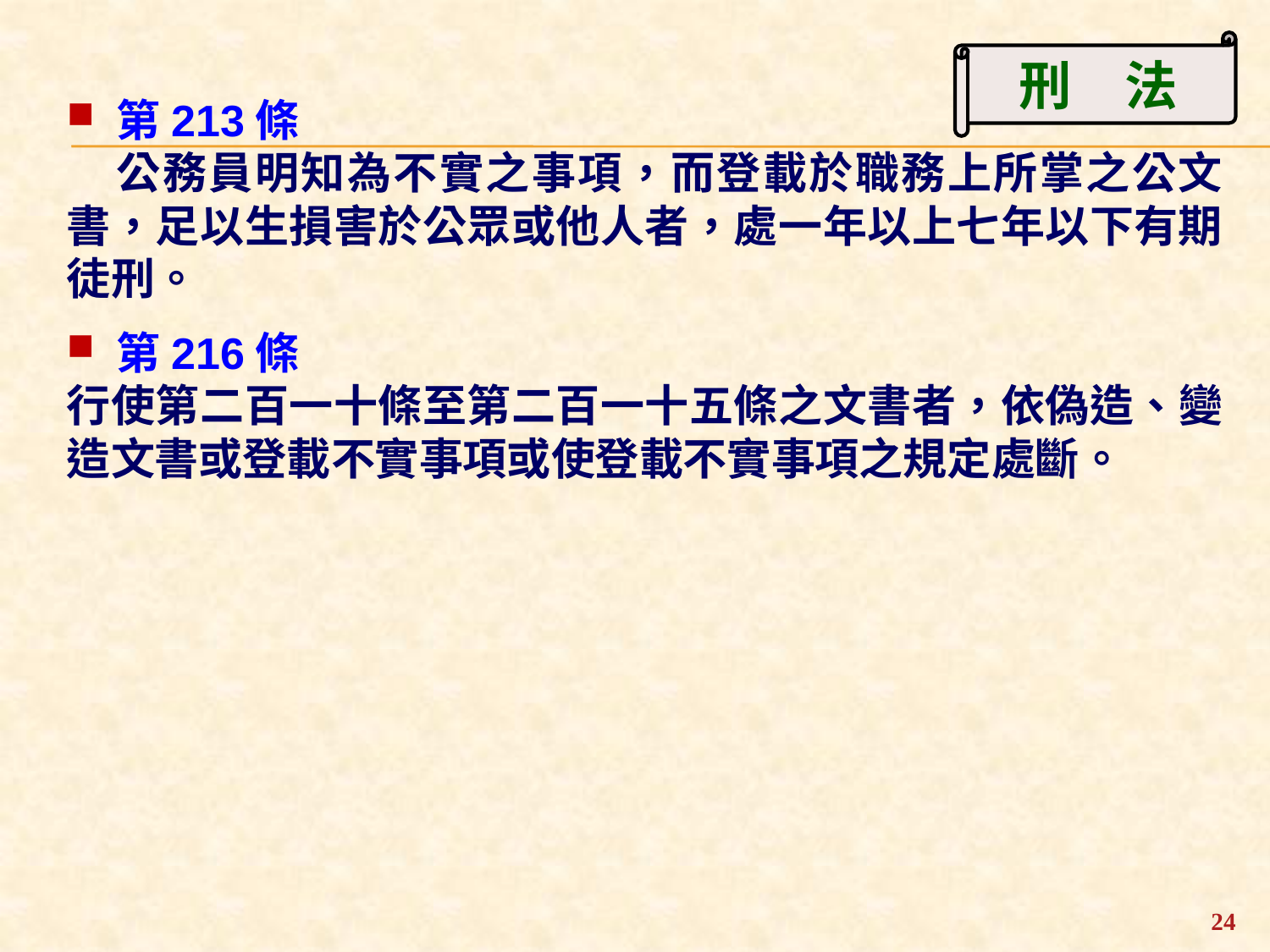

刑　法
第213條
公務員明知為不實之事項，而登載於職務上所掌之公文書，足以生損害於公眾或他人者，處一年以上七年以下有期徒刑。
第216條
行使第二百一十條至第二百一十五條之文書者，依偽造、變造文書或登載不實事項或使登載不實事項之規定處斷。
24